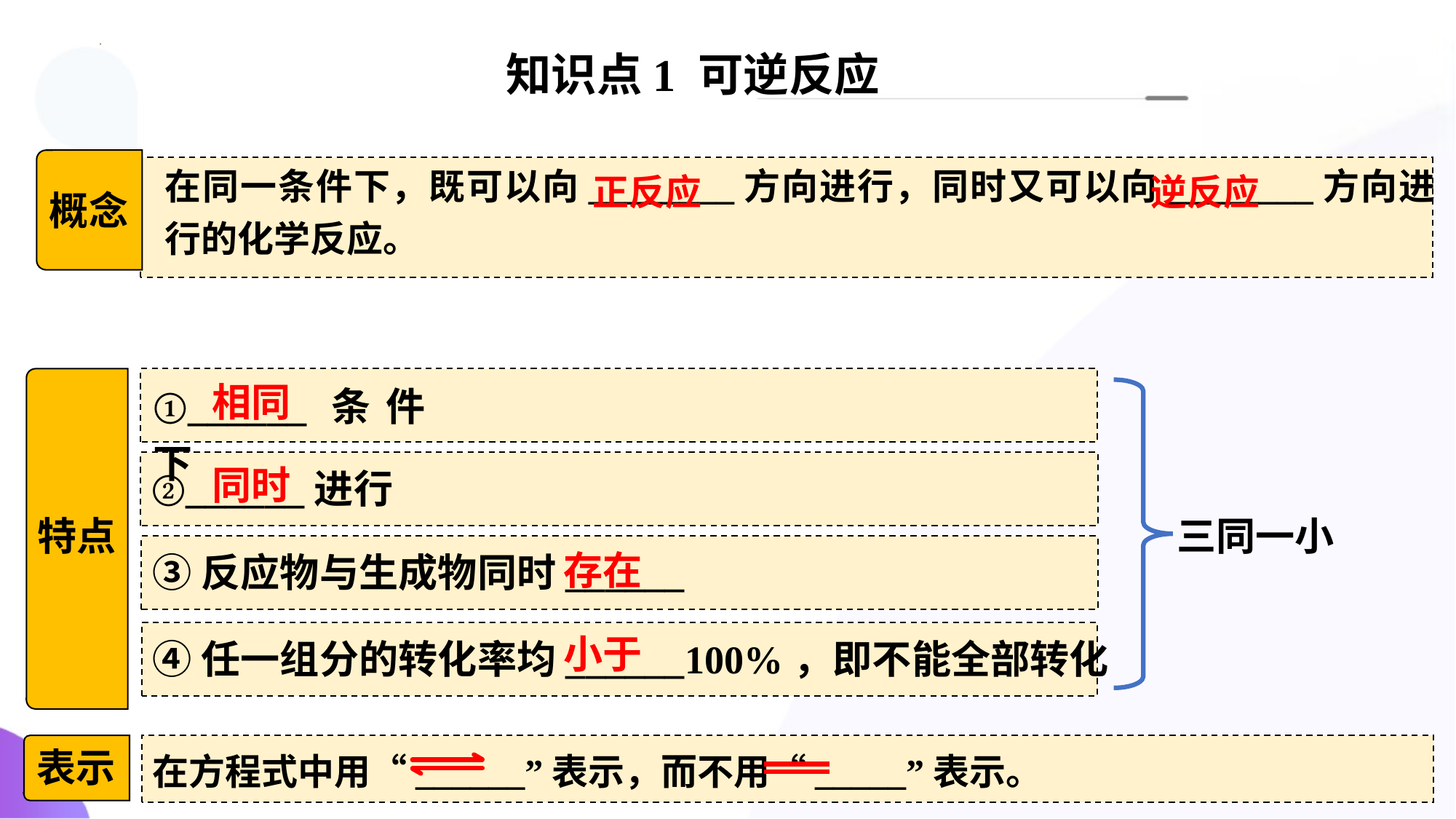

知识点1 可逆反应

正反应
逆反应
在同一条件下，既可以向________方向进行，同时又可以向________方向进行的化学反应。

概念
①______条件下
相同

特点

②______进行
同时
三同一小

③反应物与生成物同时______
存在
小于

④任一组分的转化率均______100%，即不能全部转化
在方程式中用“______”表示，而不用“_____”表示。

表示